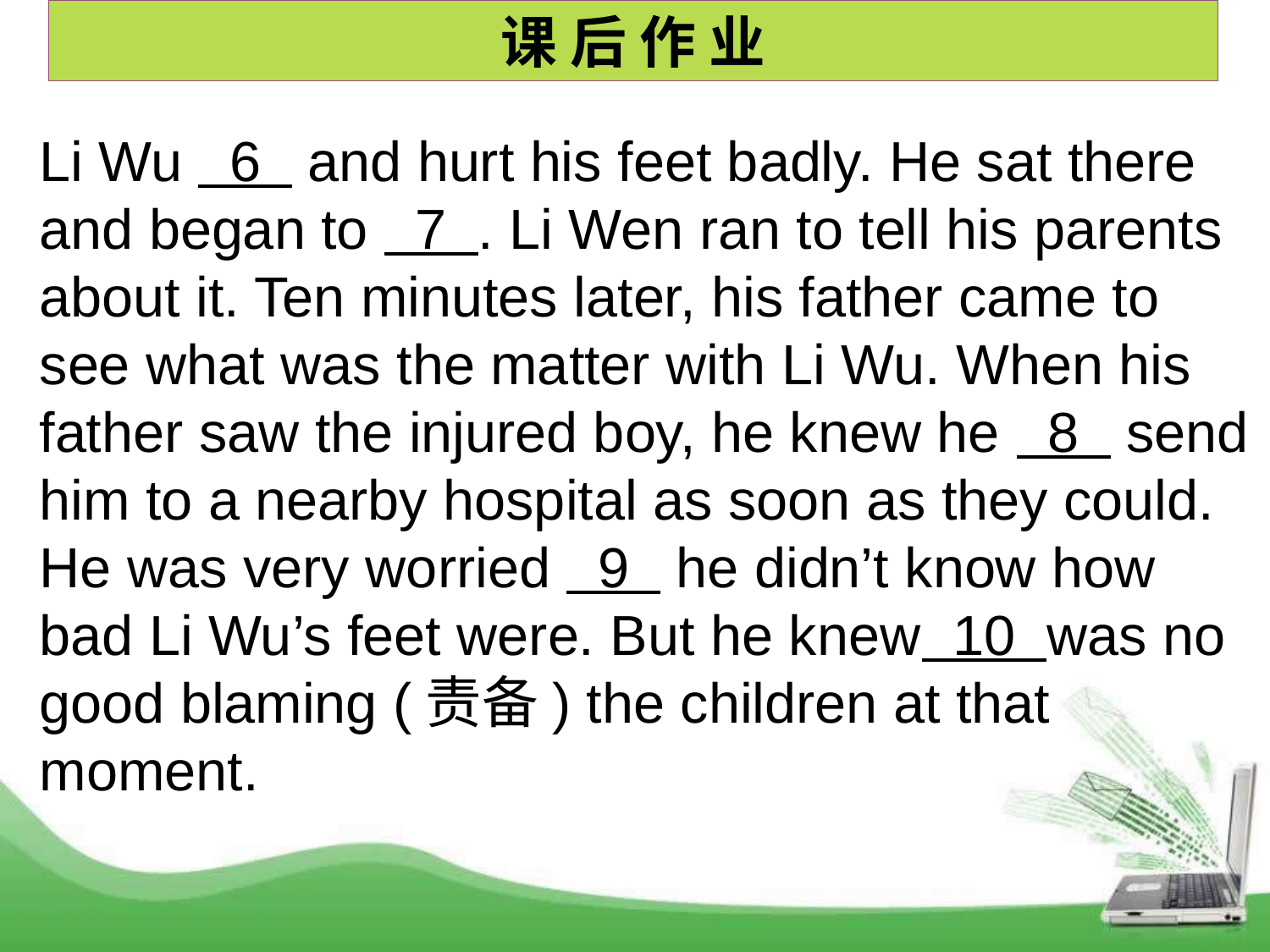

课 后 作 业
Li Wu   6   and hurt his feet badly. He sat there and began to   7  . Li Wen ran to tell his parents about it. Ten minutes later, his father came to see what was the matter with Li Wu. When his father saw the injured boy, he knew he   8   send him to a nearby hospital as soon as they could. He was very worried   9   he didn’t know how bad Li Wu’s feet were. But he knew  10  was no good blaming (责备) the children at that moment.